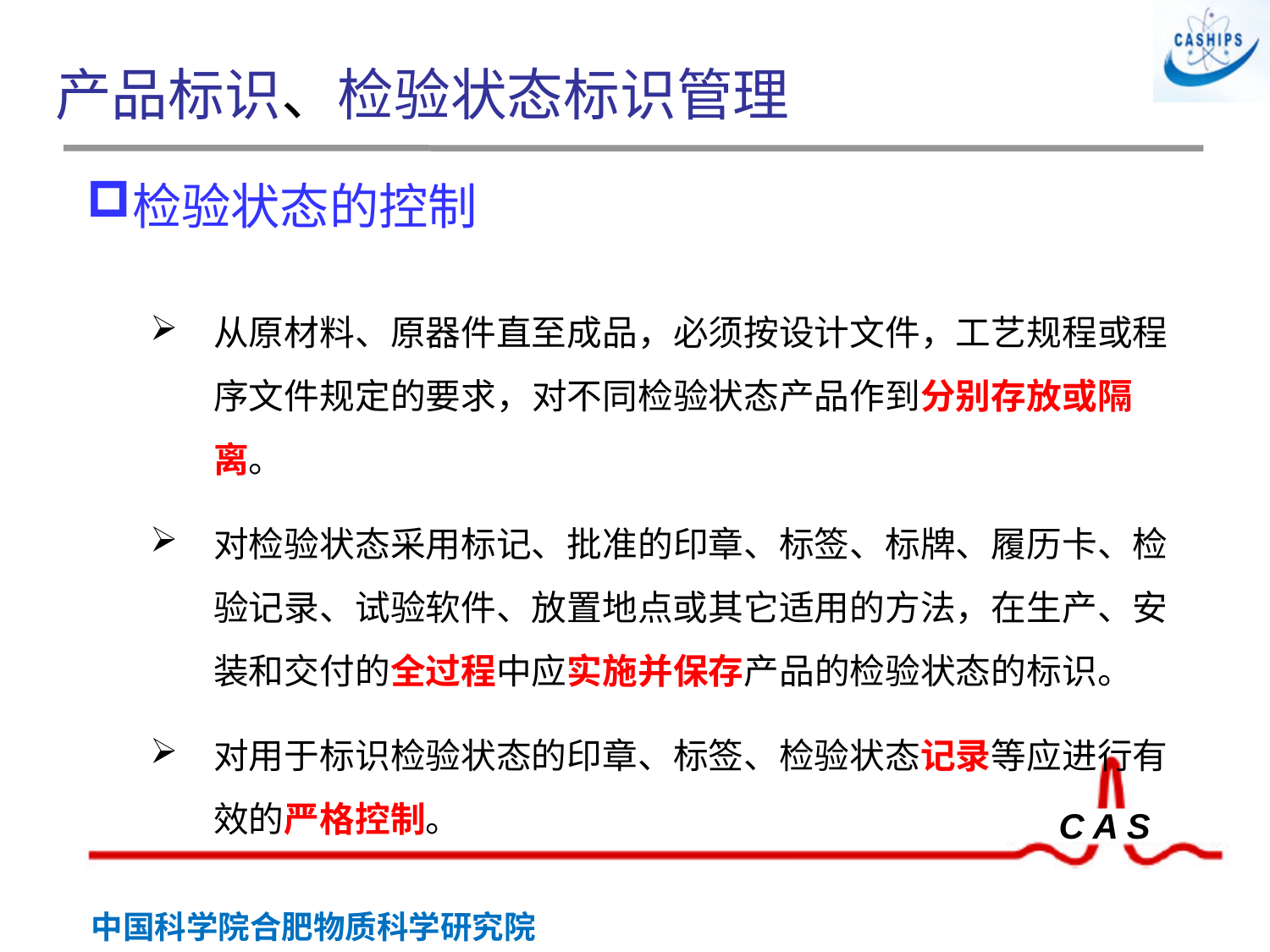

# 产品标识、检验状态标识管理
检验状态的控制

从原材料、原器件直至成品，必须按设计文件，工艺规程或程序文件规定的要求，对不同检验状态产品作到分别存放或隔离。
对检验状态采用标记、批准的印章、标签、标牌、履历卡、检验记录、试验软件、放置地点或其它适用的方法，在生产、安装和交付的全过程中应实施并保存产品的检验状态的标识。
对用于标识检验状态的印章、标签、检验状态记录等应进行有效的严格控制。
  胶印章